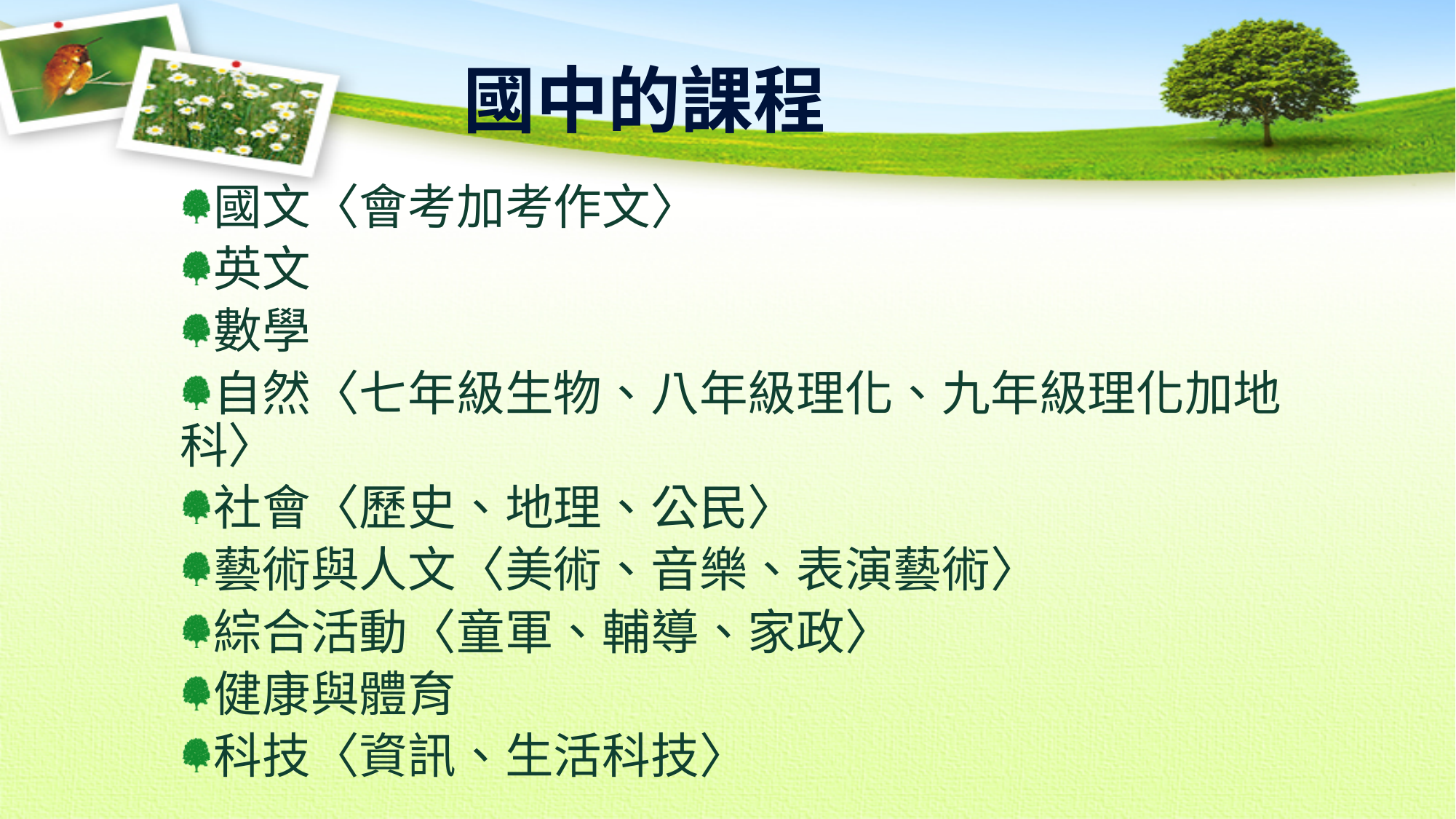

國中的課程
國文〈會考加考作文〉
英文
數學
自然〈七年級生物、八年級理化、九年級理化加地科〉
社會〈歷史、地理、公民〉
藝術與人文〈美術、音樂、表演藝術〉
綜合活動〈童軍、輔導、家政〉
健康與體育
科技〈資訊、生活科技〉